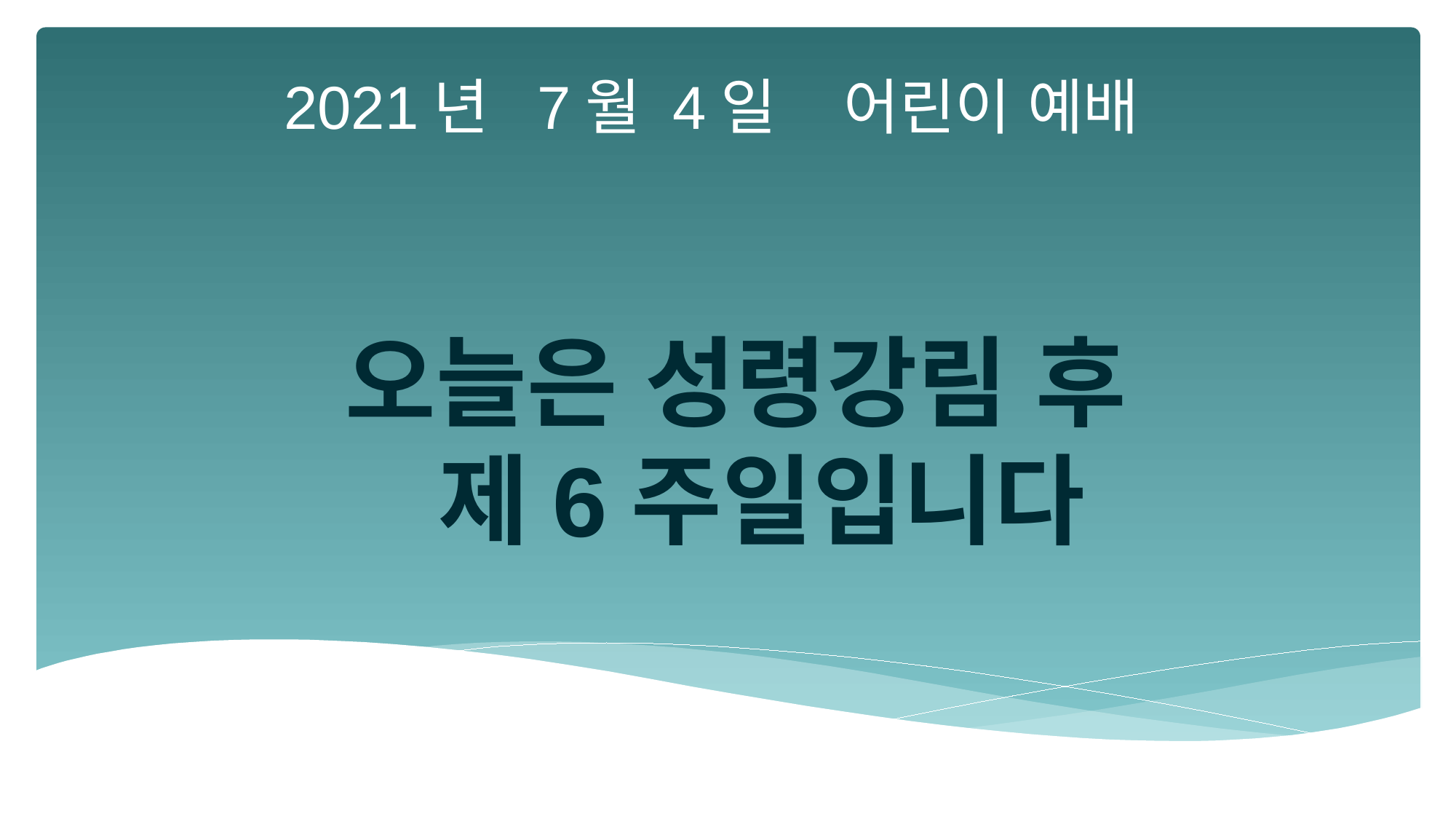

2021년  7월 4일    어린이 예배
오늘은 성령강림 후
 제6주일입니다